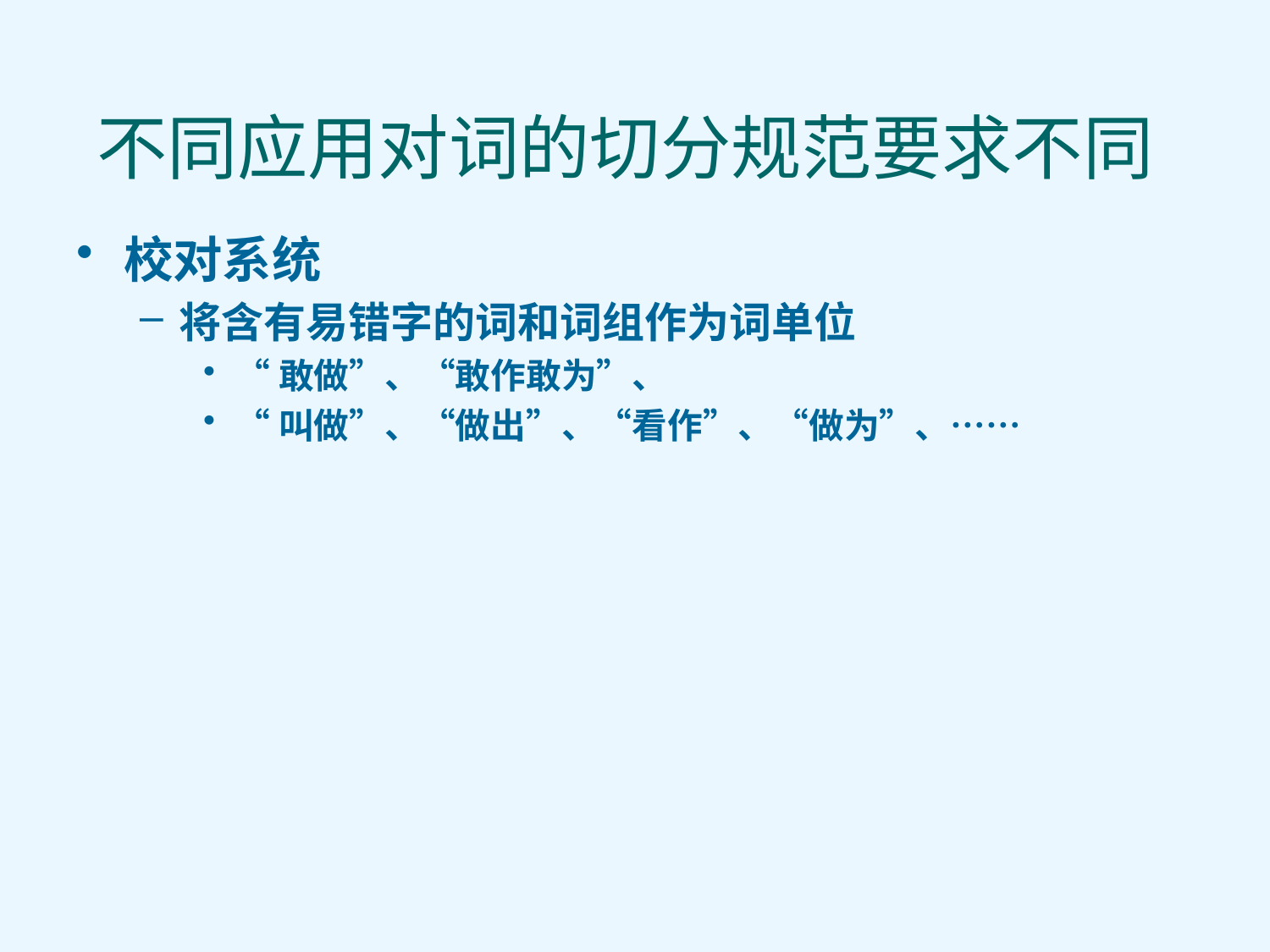

# 不同应用对词的切分规范要求不同
校对系统
将含有易错字的词和词组作为词单位
“敢做”、“敢作敢为”、
“叫做”、“做出”、“看作”、“做为”、……